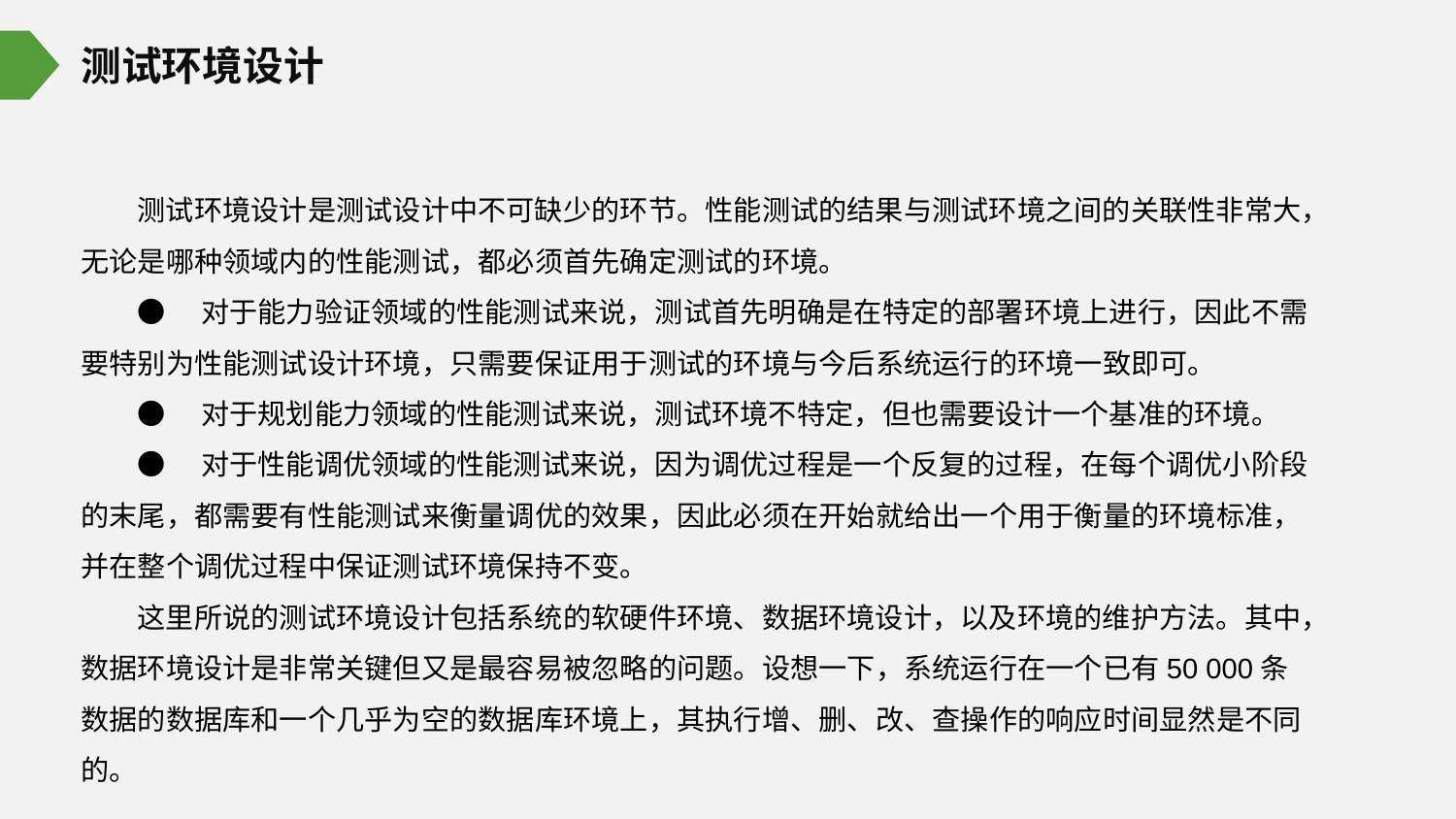

测试环境设计
测试环境设计是测试设计中不可缺少的环节。性能测试的结果与测试环境之间的关联性非常大，无论是哪种领域内的性能测试，都必须首先确定测试的环境。
●　对于能力验证领域的性能测试来说，测试首先明确是在特定的部署环境上进行，因此不需要特别为性能测试设计环境，只需要保证用于测试的环境与今后系统运行的环境一致即可。
●　对于规划能力领域的性能测试来说，测试环境不特定，但也需要设计一个基准的环境。
●　对于性能调优领域的性能测试来说，因为调优过程是一个反复的过程，在每个调优小阶段的末尾，都需要有性能测试来衡量调优的效果，因此必须在开始就给出一个用于衡量的环境标准，并在整个调优过程中保证测试环境保持不变。
这里所说的测试环境设计包括系统的软硬件环境、数据环境设计，以及环境的维护方法。其中，数据环境设计是非常关键但又是最容易被忽略的问题。设想一下，系统运行在一个已有50 000条数据的数据库和一个几乎为空的数据库环境上，其执行增、删、改、查操作的响应时间显然是不同的。